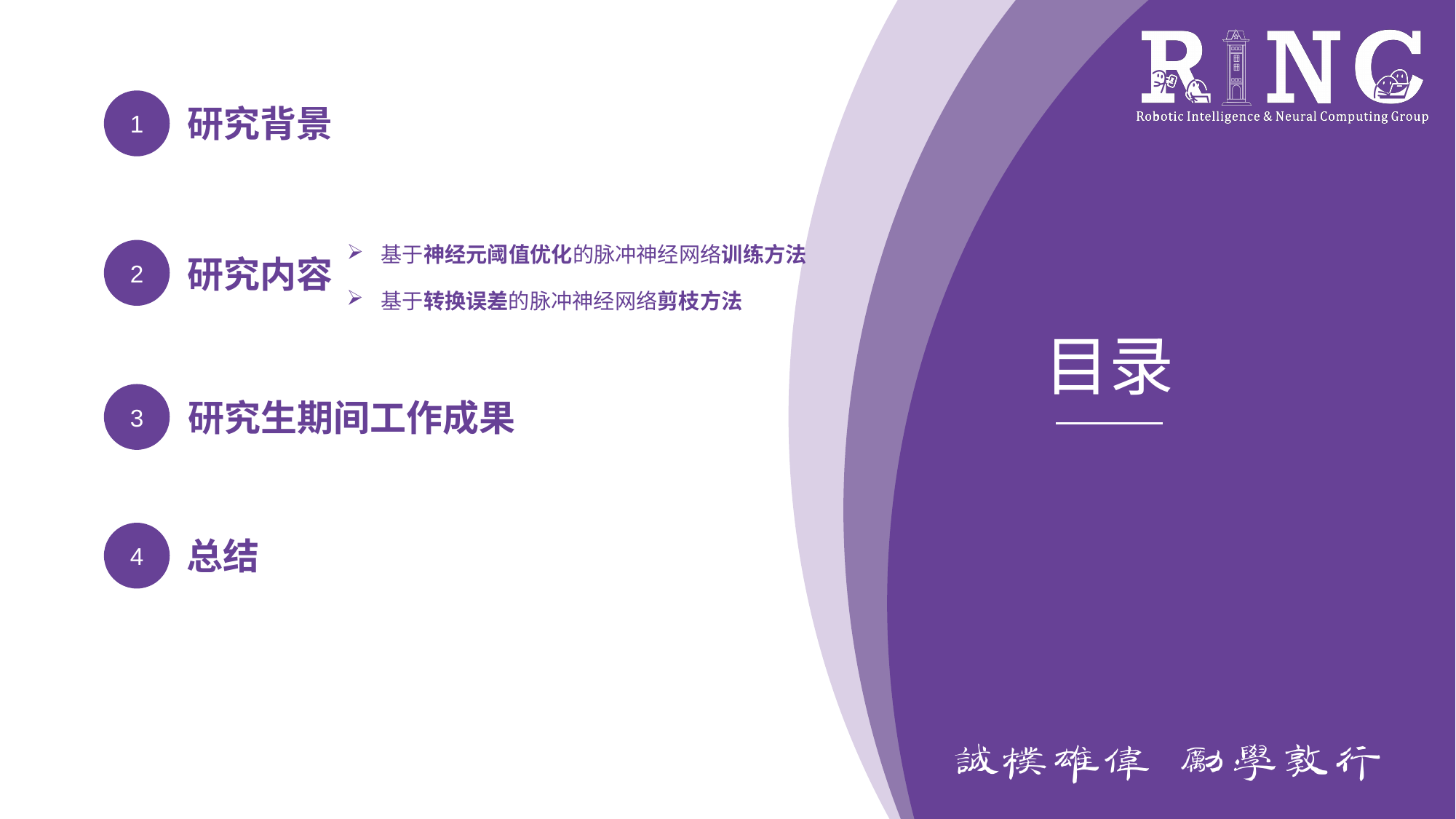

1
研究背景
基于神经元阈值优化的脉冲神经网络训练方法
2
研究内容
基于转换误差的脉冲神经网络剪枝方法
3
研究生期间工作成果
4
总结